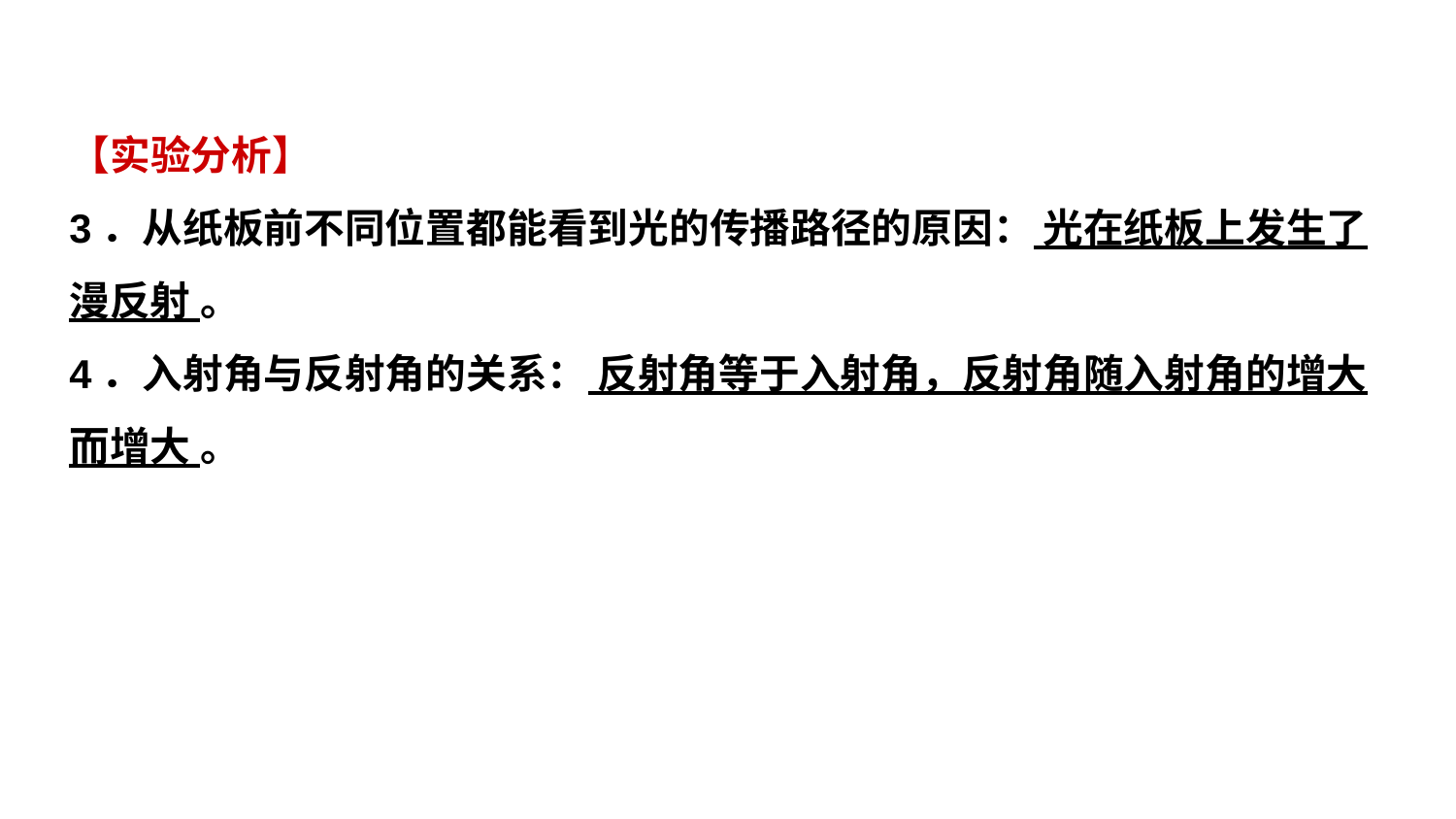

【实验分析】
3．从纸板前不同位置都能看到光的传播路径的原因： 光在纸板上发生了漫反射 。
4．入射角与反射角的关系： 反射角等于入射角，反射角随入射角的增大而增大 。